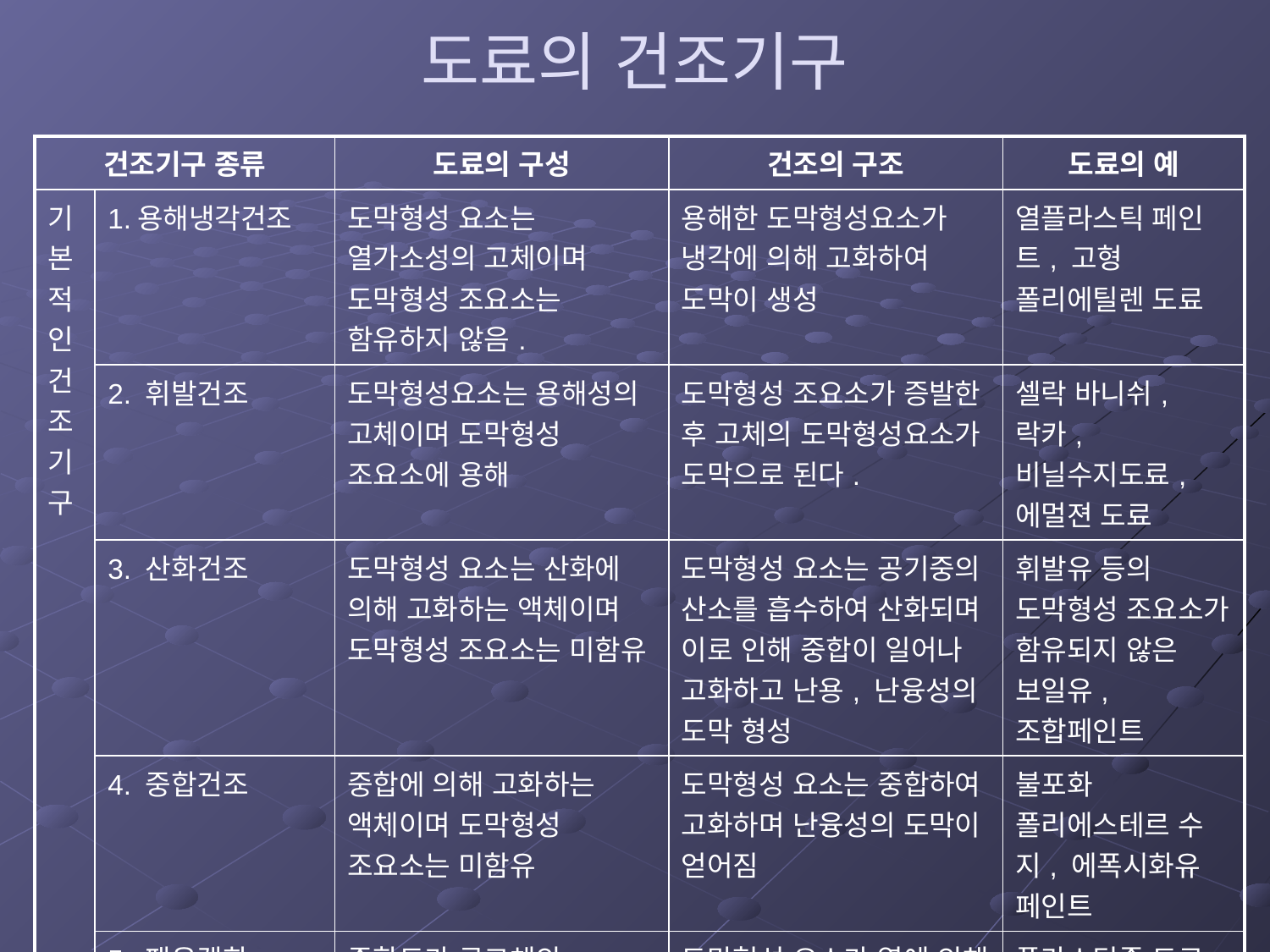

# 도료의 건조기구
| 건조기구 종류 |  | 도료의 구성 | 건조의 구조 | 도료의 예 |
| --- | --- | --- | --- | --- |
| 기본적인 건조기구 | 1.용해냉각건조 | 도막형성 요소는 열가소성의 고체이며 도막형성 조요소는 함유하지 않음. | 용해한 도막형성요소가 냉각에 의해 고화하여 도막이 생성 | 열플라스틱 페인트, 고형 폴리에틸렌 도료 |
|  | 2. 휘발건조 | 도막형성요소는 용해성의 고체이며 도막형성 조요소에 용해 | 도막형성 조요소가 증발한 후 고체의 도막형성요소가 도막으로 된다. | 셀락 바니쉬, 락카, 비닐수지도료, 에멀젼 도료 |
|  | 3. 산화건조 | 도막형성 요소는 산화에 의해 고화하는 액체이며 도막형성 조요소는 미함유 | 도막형성 요소는 공기중의 산소를 흡수하여 산화되며 이로 인해 중합이 일어나 고화하고 난용, 난융성의 도막 형성 | 휘발유 등의 도막형성 조요소가 함유되지 않은 보일유, 조합페인트 |
|  | 4. 중합건조 | 중합에 의해 고화하는 액체이며 도막형성 조요소는 미함유 | 도막형성 요소는 중합하여 고화하며 난융성의 도막이 얻어짐 | 불포화 폴리에스테르 수지, 에폭시화유 페인트 |
|  | 5. 팽윤겔화 | 중합도가 큰고체의 미분상이며 가소제로 분산 | 도막형성 요소가 열에 의해 가소제에 팽윤되며 겔화에 의해 도막이 얻어짐. | 플라스틱졸 도료 |